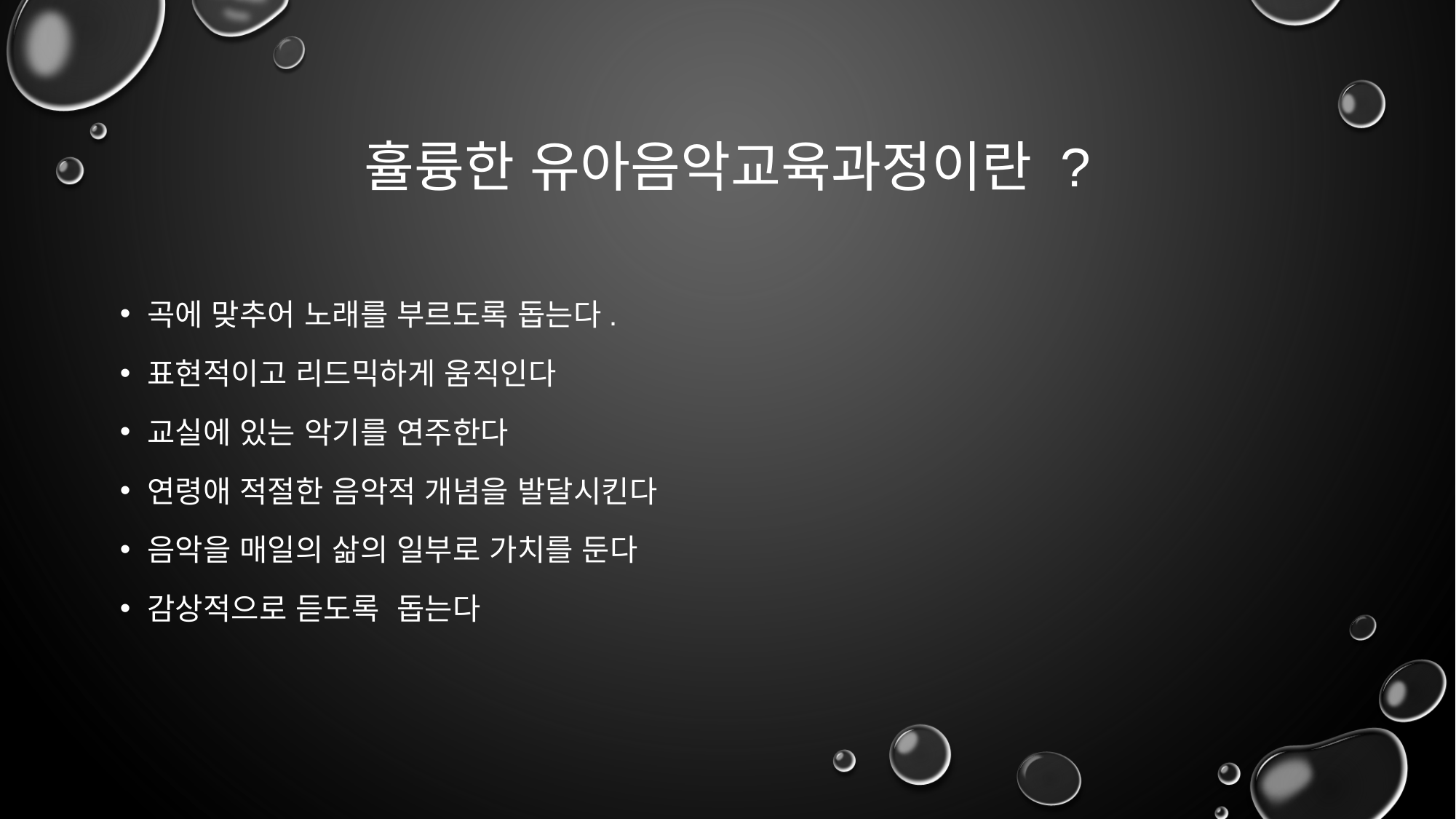

# 휼륭한 유아음악교육과정이란 ?
곡에 맞추어 노래를 부르도록 돕는다.
표현적이고 리드믹하게 움직인다
교실에 있는 악기를 연주한다
연령애 적절한 음악적 개념을 발달시킨다
음악을 매일의 삶의 일부로 가치를 둔다
감상적으로 듣도록  돕는다